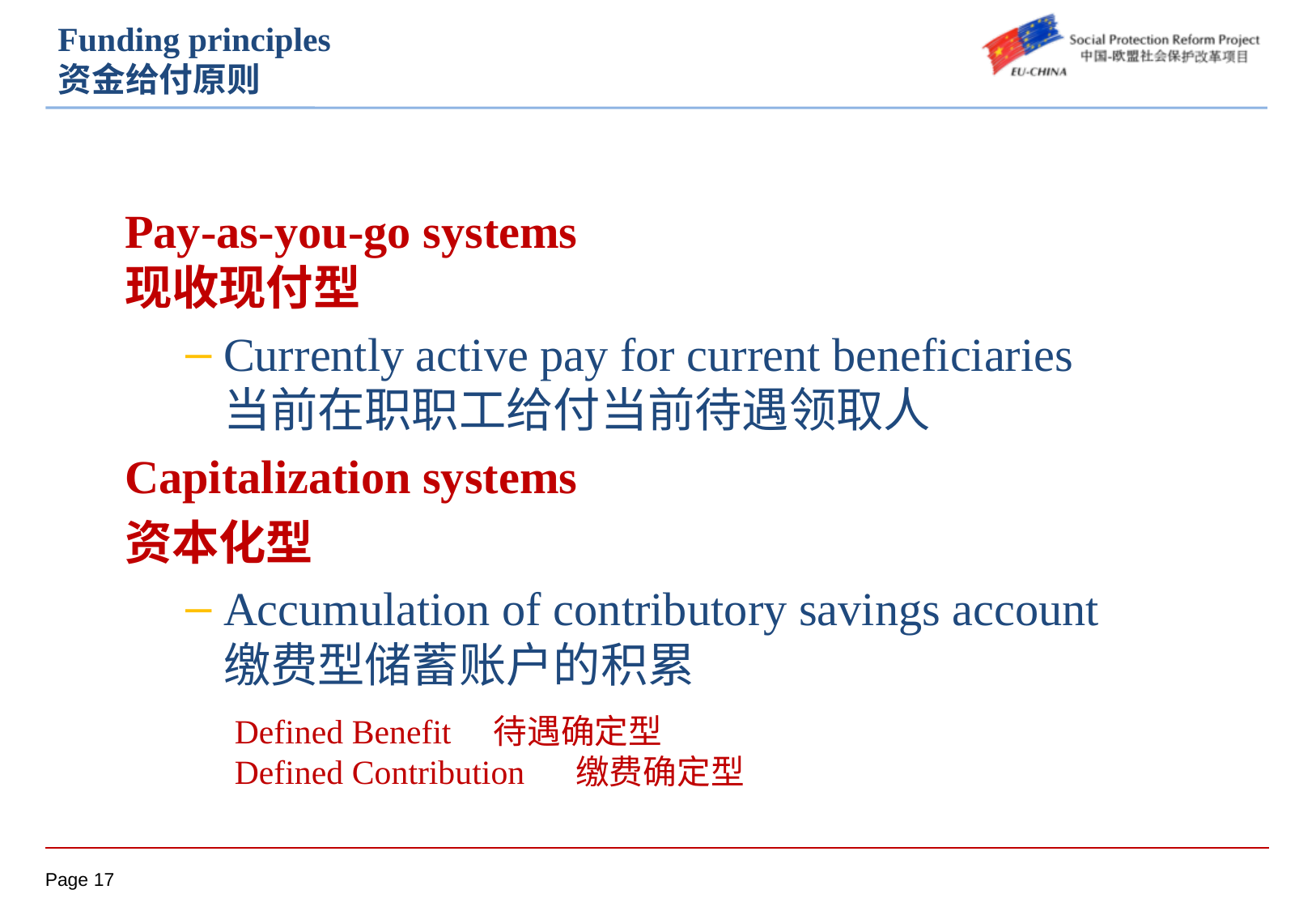

# Funding principles 资金给付原则

Pay-as-you-go systems
现收现付型
Currently active pay for current beneficiaries
当前在职职工给付当前待遇领取人
Capitalization systems
资本化型
Accumulation of contributory savings account
缴费型储蓄账户的积累

Defined Benefit    待遇确定型
Defined Contribution     缴费确定型